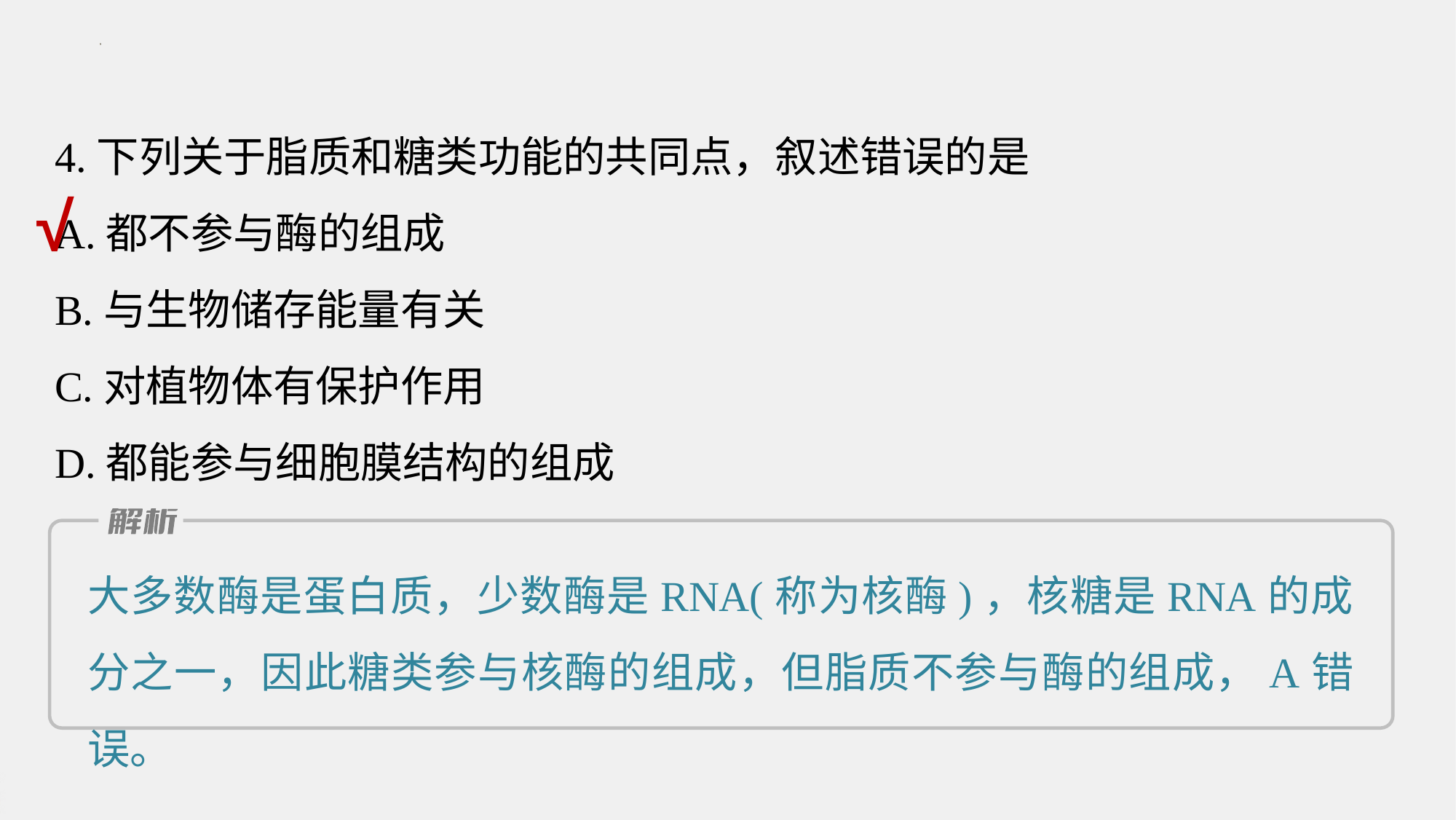

4.下列关于脂质和糖类功能的共同点，叙述错误的是
A.都不参与酶的组成
B.与生物储存能量有关
C.对植物体有保护作用
D.都能参与细胞膜结构的组成
√

大多数酶是蛋白质，少数酶是RNA(称为核酶)，核糖是RNA的成分之一，因此糖类参与核酶的组成，但脂质不参与酶的组成，A错误。